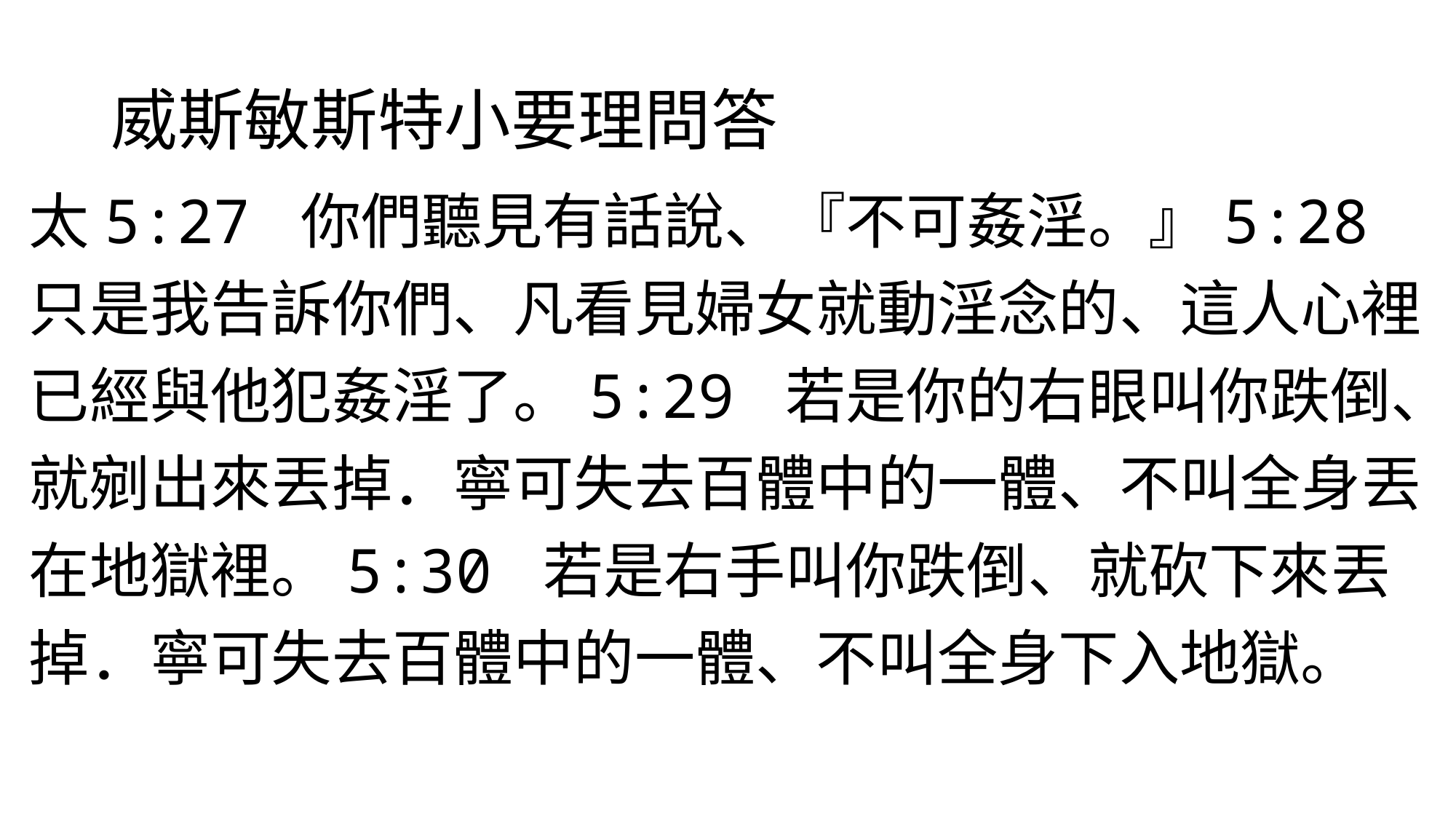

# 威斯敏斯特小要理問答
太5:27 你們聽見有話說、『不可姦淫。』5:28 只是我告訴你們、凡看見婦女就動淫念的、這人心裡已經與他犯姦淫了。5:29 若是你的右眼叫你跌倒、就剜出來丟掉．寧可失去百體中的一體、不叫全身丟在地獄裡。5:30 若是右手叫你跌倒、就砍下來丟掉．寧可失去百體中的一體、不叫全身下入地獄。